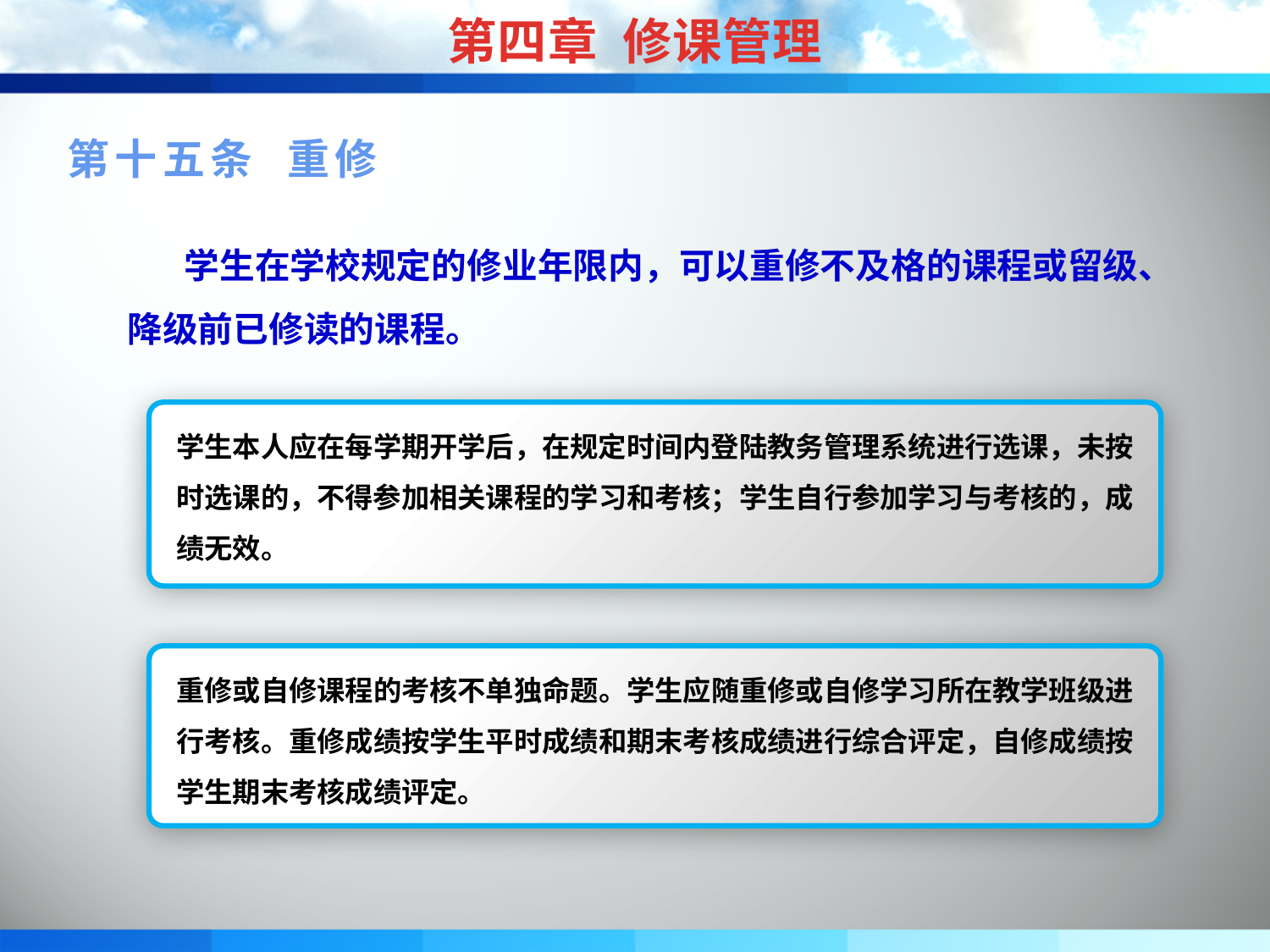

第四章  修课管理
第十五条  重修
      学生在学校规定的修业年限内，可以重修不及格的课程或留级、降级前已修读的课程。
学生本人应在每学期开学后，在规定时间内登陆教务管理系统进行选课，未按时选课的，不得参加相关课程的学习和考核；学生自行参加学习与考核的，成绩无效。
重修或自修课程的考核不单独命题。学生应随重修或自修学习所在教学班级进行考核。重修成绩按学生平时成绩和期末考核成绩进行综合评定，自修成绩按学生期末考核成绩评定。